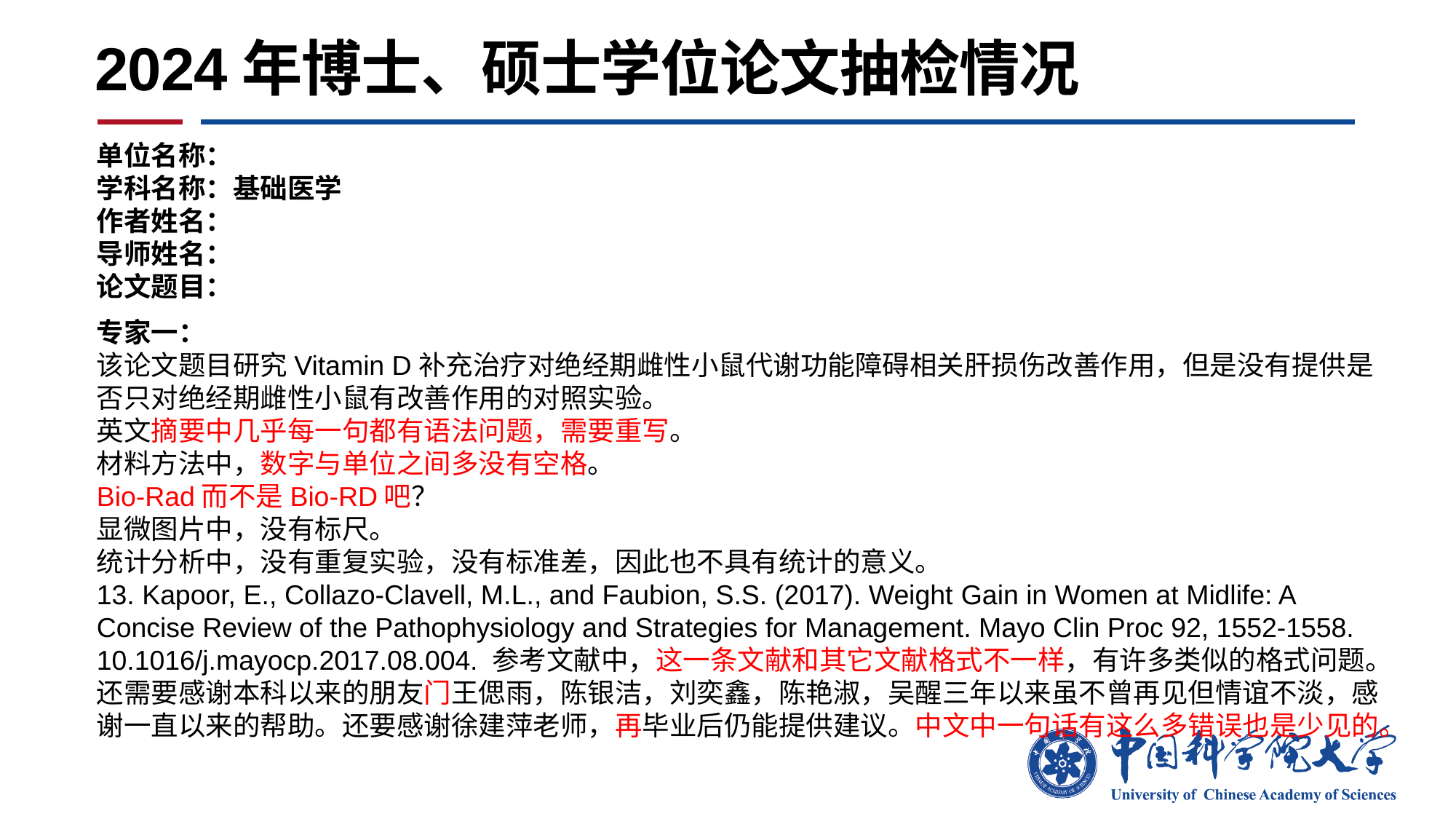

2024年博士、硕士学位论文抽检情况
单位名称：
学科名称：基础医学
作者姓名：
导师姓名：
论文题目：
专家一：
该论文题目研究Vitamin D补充治疗对绝经期雌性小鼠代谢功能障碍相关肝损伤改善作用，但是没有提供是否只对绝经期雌性小鼠有改善作用的对照实验。
英文摘要中几乎每一句都有语法问题，需要重写。
材料方法中，数字与单位之间多没有空格。
Bio-Rad而不是Bio-RD吧？
显微图片中，没有标尺。
统计分析中，没有重复实验，没有标准差，因此也不具有统计的意义。
13. Kapoor, E., Collazo-Clavell, M.L., and Faubion, S.S. (2017). Weight Gain in Women at Midlife: A Concise Review of the Pathophysiology and Strategies for Management. Mayo Clin Proc 92, 1552-1558. 10.1016/j.mayocp.2017.08.004. 参考文献中，这一条文献和其它文献格式不一样，有许多类似的格式问题。
还需要感谢本科以来的朋友门王偲雨，陈银洁，刘奕鑫，陈艳淑，吴醒三年以来虽不曾再见但情谊不淡，感谢一直以来的帮助。还要感谢徐建萍老师，再毕业后仍能提供建议。中文中一句话有这么多错误也是少见的。